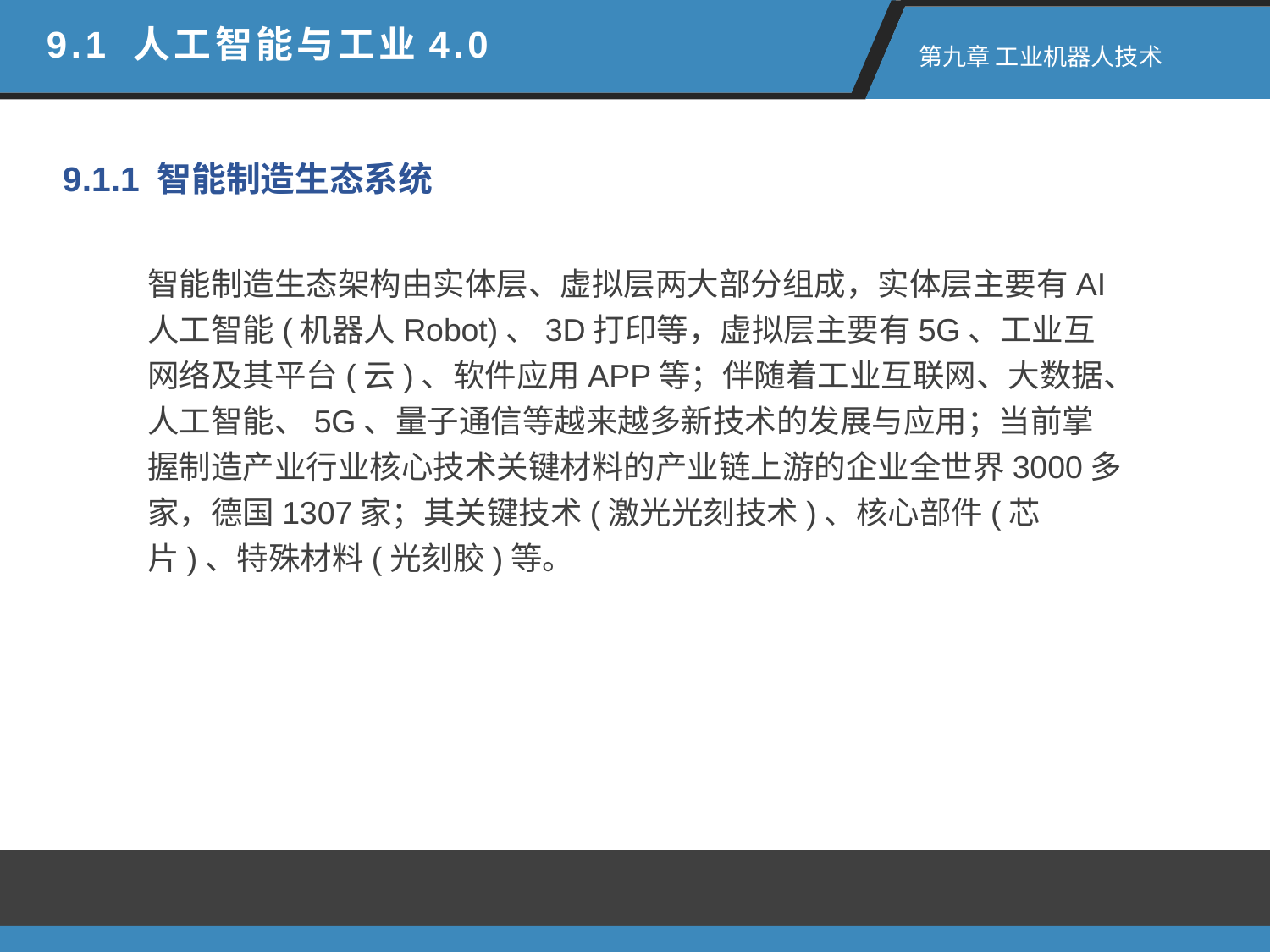

9.1 人工智能与工业4.0
第九章 工业机器人技术
9.1.1 智能制造生态系统
智能制造生态架构由实体层、虚拟层两大部分组成，实体层主要有AI人工智能(机器人Robot)、3D打印等，虚拟层主要有5G、工业互网络及其平台(云)、软件应用APP等；伴随着工业互联网、大数据、人工智能、5G、量子通信等越来越多新技术的发展与应用；当前掌握制造产业行业核心技术关键材料的产业链上游的企业全世界3000多家，德国1307家；其关键技术(激光光刻技术)、核心部件(芯片)、特殊材料(光刻胶)等。